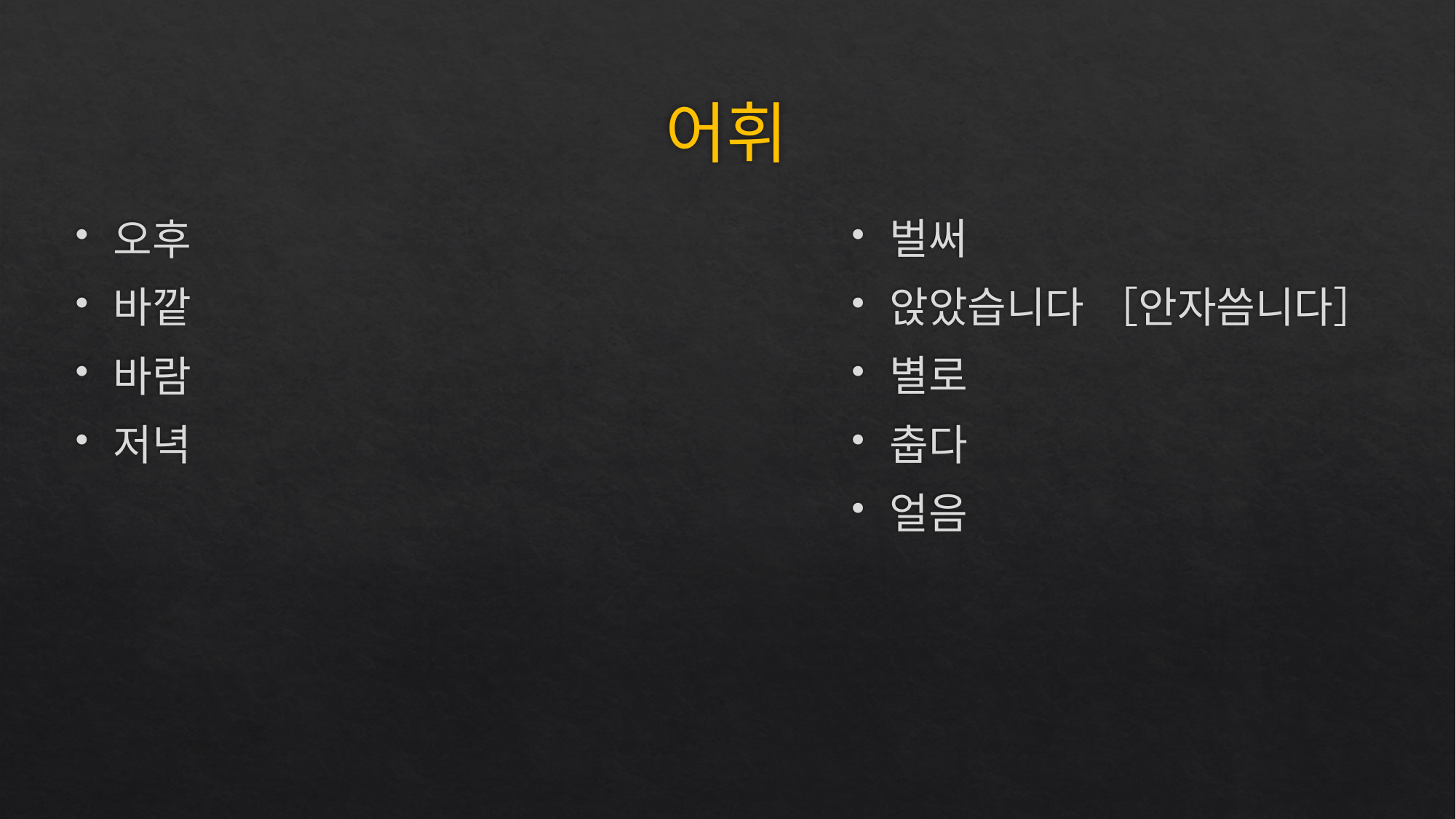

# 어휘
벌써
앉았습니다 ［안자씀니다］
별로
춥다
얼음
오후
바깥
바람
저녁